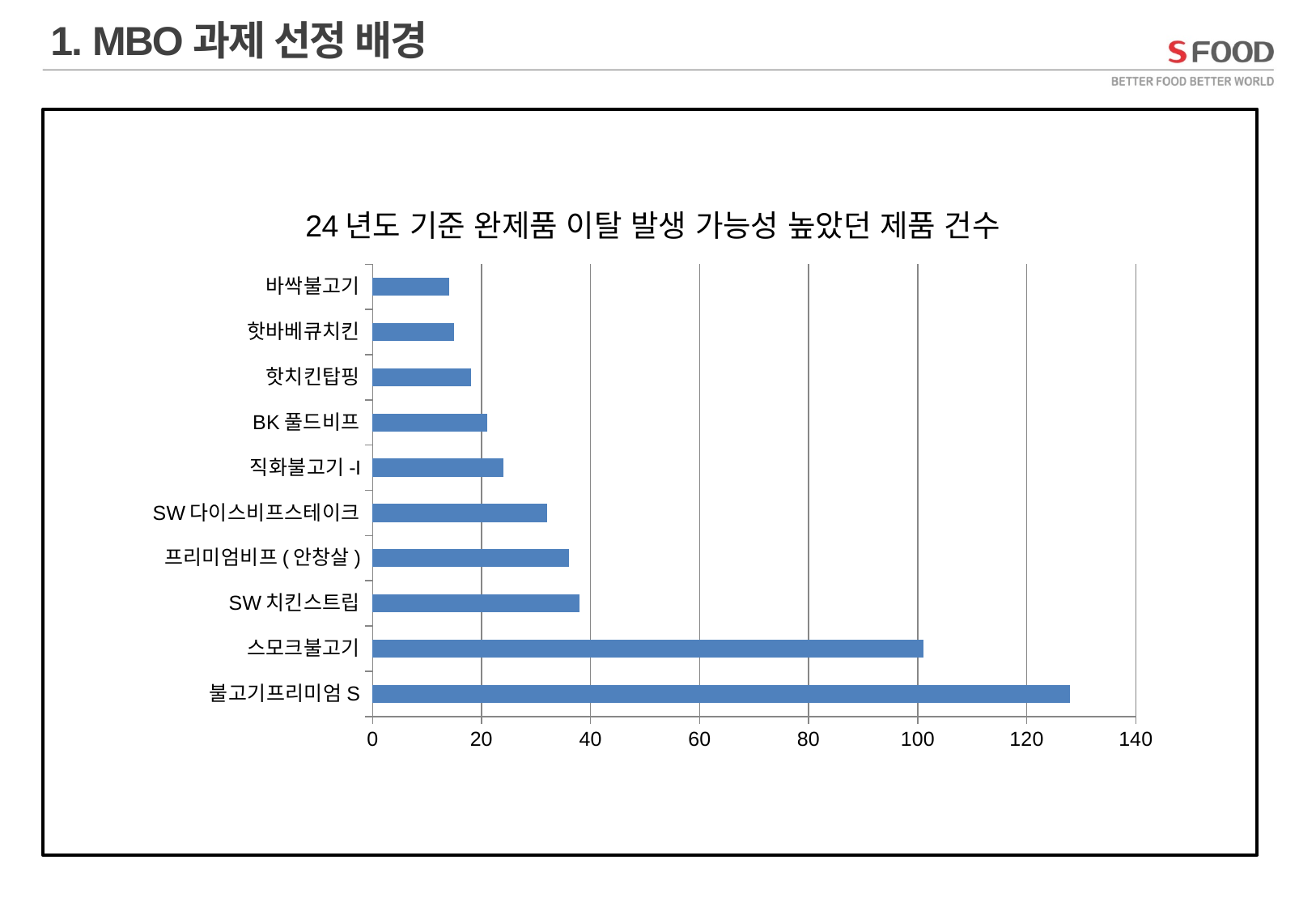

1. MBO과제 선정 배경

### Chart:

| Category | 24년도 기준 완제품 이탈 발생 가능성 높았던 제품 건수 |
|---|---|
| 불고기프리미엄S | 128.0 |
| 스모크불고기 | 101.0 |
| SW치킨스트립 | 38.0 |
| 프리미엄비프(안창살) | 36.0 |
| SW다이스비프스테이크 | 32.0 |
| 직화불고기-I | 24.0 |
| BK풀드비프 | 21.0 |
| 핫치킨탑핑 | 18.0 |
| 핫바베큐치킨 | 15.0 |
| 바싹불고기 | 14.0 |
-  불고기프리미엄S 128건, 스모크불고기 101건 타 제품 이탈 건수보다 많은 비중 차지
-  10위 이내 이탈 발생량 높은 완제품 중 불고기류 4가지로 다수 차지함 확인
 24년도에 생산된 제품 중 완제품 미생물 기준 이탈되거나 이탈 가능성 높은 제품 기준으로 data 산출